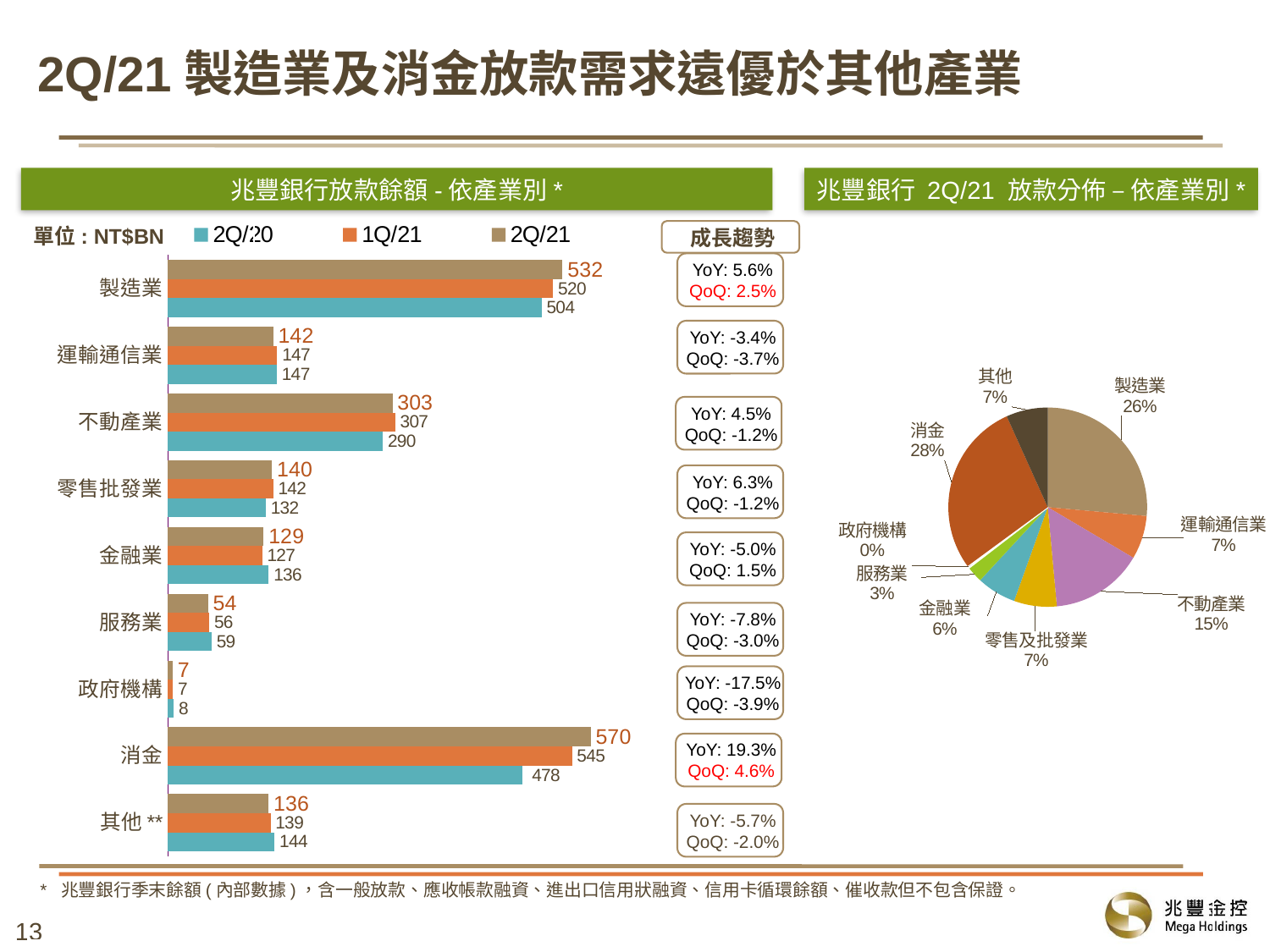

2Q/21製造業及消金放款需求遠優於其他產業

### Chart

| Category | 2Q/21 | 1Q/21 | 2Q/20 |
|---|---|---|---|
| 製造業 | 532.32 | 519.59 | 504.0 |
| 運輸通信業 | 142.06 | 147.46 | 147.0 |
| 不動產業 | 303.0 | 306.7 | 290.0 |
| 零售批發業 | 140.28 | 141.98 | 132.0 |
| 金融業 | 129.2 | 127.27 | 136.0 |
| 服務業 | 54.39 | 56.07 | 59.0 |
| 政府機構 | 6.6 | 6.87 | 8.0 |
| 消金 | 570.28 | 545.0500000000001 | 478.0 |
| 其他** | 135.73999999999978 | 138.54000000000002 | 144.0 |
兆豐銀行放款餘額-依產業別*
兆豐銀行 2Q/21 放款分佈 – 依產業別*
單位: NT$BN
成長趨勢
YoY: 5.6%
QoQ: 2.5%

### Chart

| Category | 2Q/21 |  |  |  |
|---|---|---|---|---|
| 製造業 | 532.0 | None | None | None |
| 運輸通信業 | 142.0 | None | None | None |
| 不動產業 | 303.0 | None | None | None |
| 零售及批發業 | 140.0 | None | None | None |
| 金融業 | 129.0 | None | None | None |
| 服務業 | 54.0 | None | None | None |
| 政府機構 | 7.0 | None | None | None |
| 消金 | 570.0 | None | None | None |
| 其他 | 136.0 | None | None | None |
YoY: -3.4%
QoQ: -3.7%
YoY: 4.5%
QoQ: -1.2%
YoY: 6.3%
QoQ: -1.2%
YoY: -5.0%
QoQ: 1.5%
YoY: -7.8%
QoQ: -3.0%
YoY: -17.5%
QoQ: -3.9%
YoY: 19.3%
QoQ: 4.6%
YoY: -5.7%
QoQ: -2.0%
*  兆豐銀行季末餘額(內部數據)，含一般放款、應收帳款融資、進出口信用狀融資、信用卡循環餘額、催收款但不包含保證。